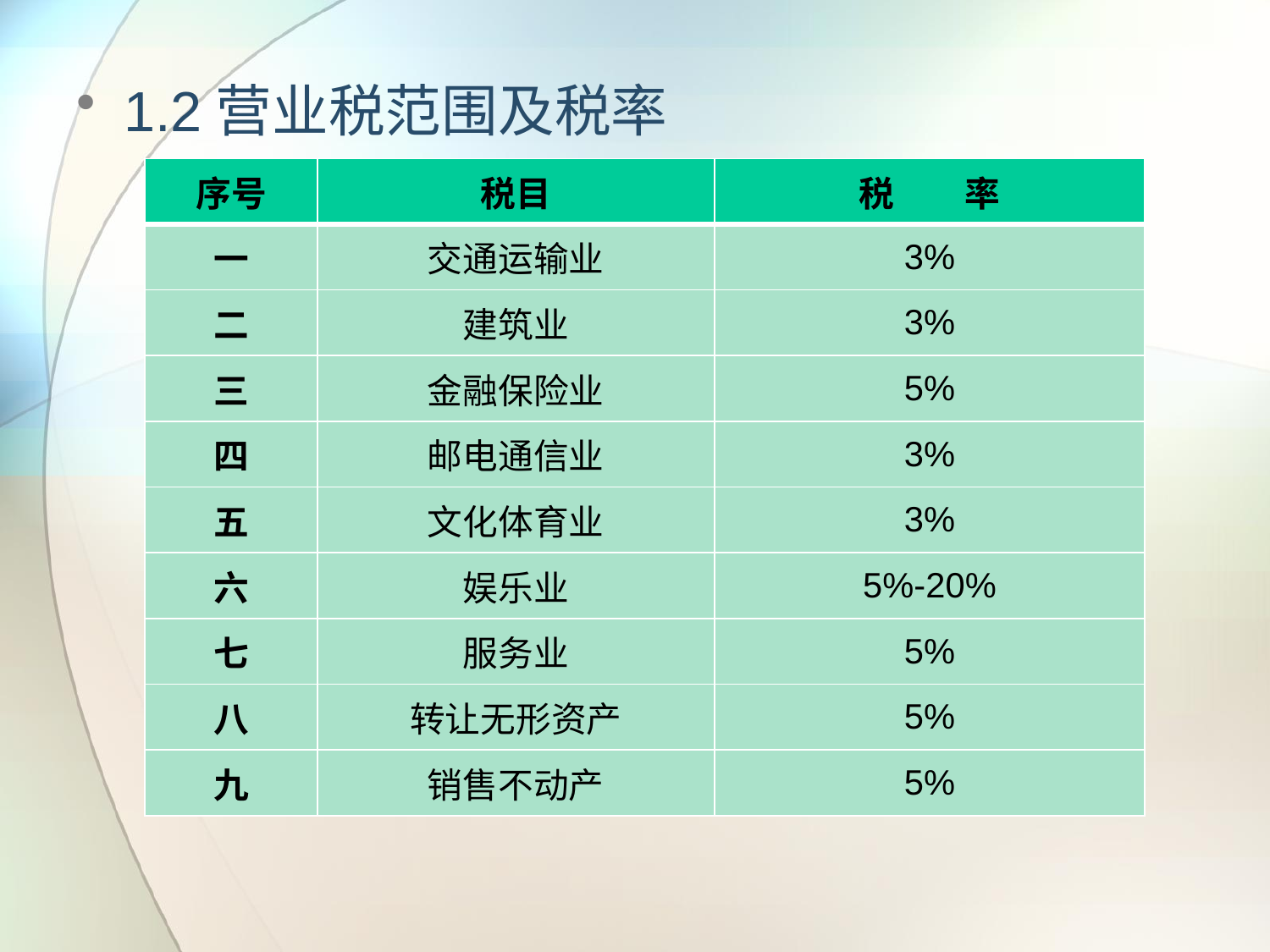

# 1.2营业税范围及税率
| 序号 | 税目 | 税　　率 |
| --- | --- | --- |
| 一 | 交通运输业 | 3% |
| 二 | 建筑业 | 3% |
| 三 | 金融保险业 | 5% |
| 四 | 邮电通信业 | 3% |
| 五 | 文化体育业 | 3% |
| 六 | 娱乐业 | 5%-20% |
| 七 | 服务业 | 5% |
| 八 | 转让无形资产 | 5% |
| 九 | 销售不动产 | 5% |